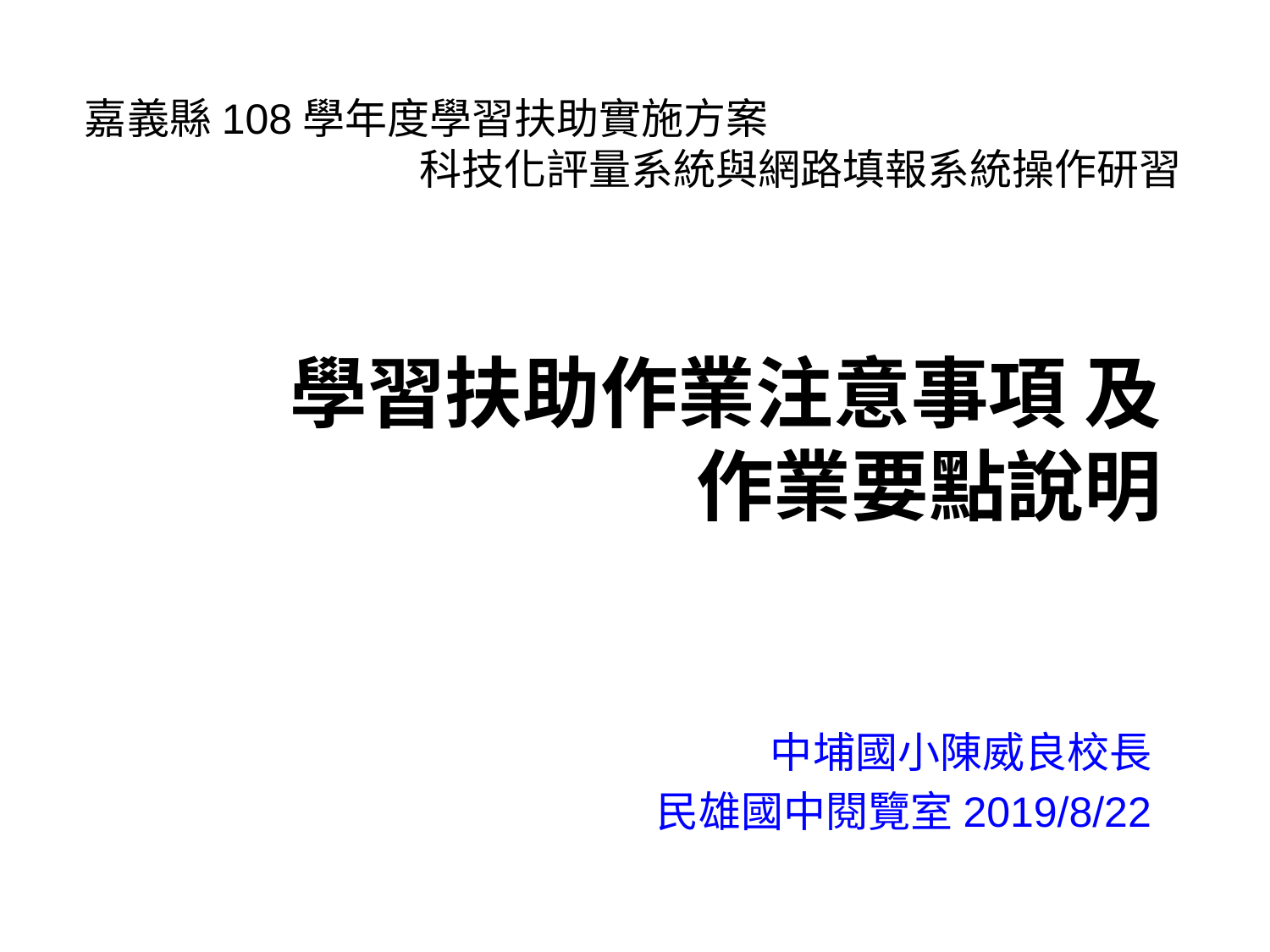

嘉義縣108學年度學習扶助實施方案
科技化評量系統與網路填報系統操作研習
# 學習扶助作業注意事項 及 作業要點說明
中埔國小陳威良校長
民雄國中閱覽室2019/8/22